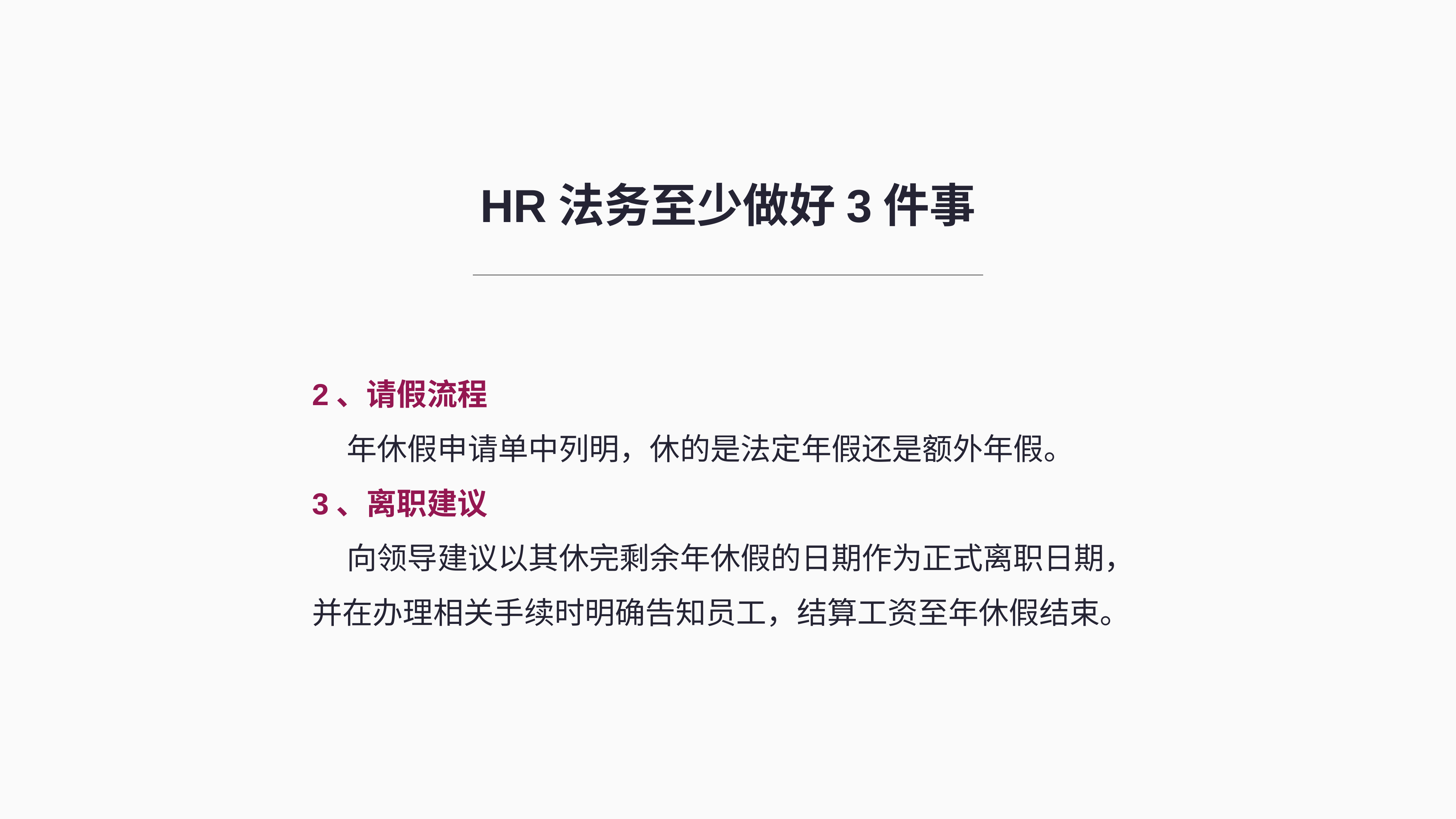

HR法务至少做好3件事

2、请假流程
    年休假申请单中列明，休的是法定年假还是额外年假。
3、离职建议
    向领导建议以其休完剩余年休假的日期作为正式离职日期，并在办理相关手续时明确告知员工，结算工资至年休假结束。